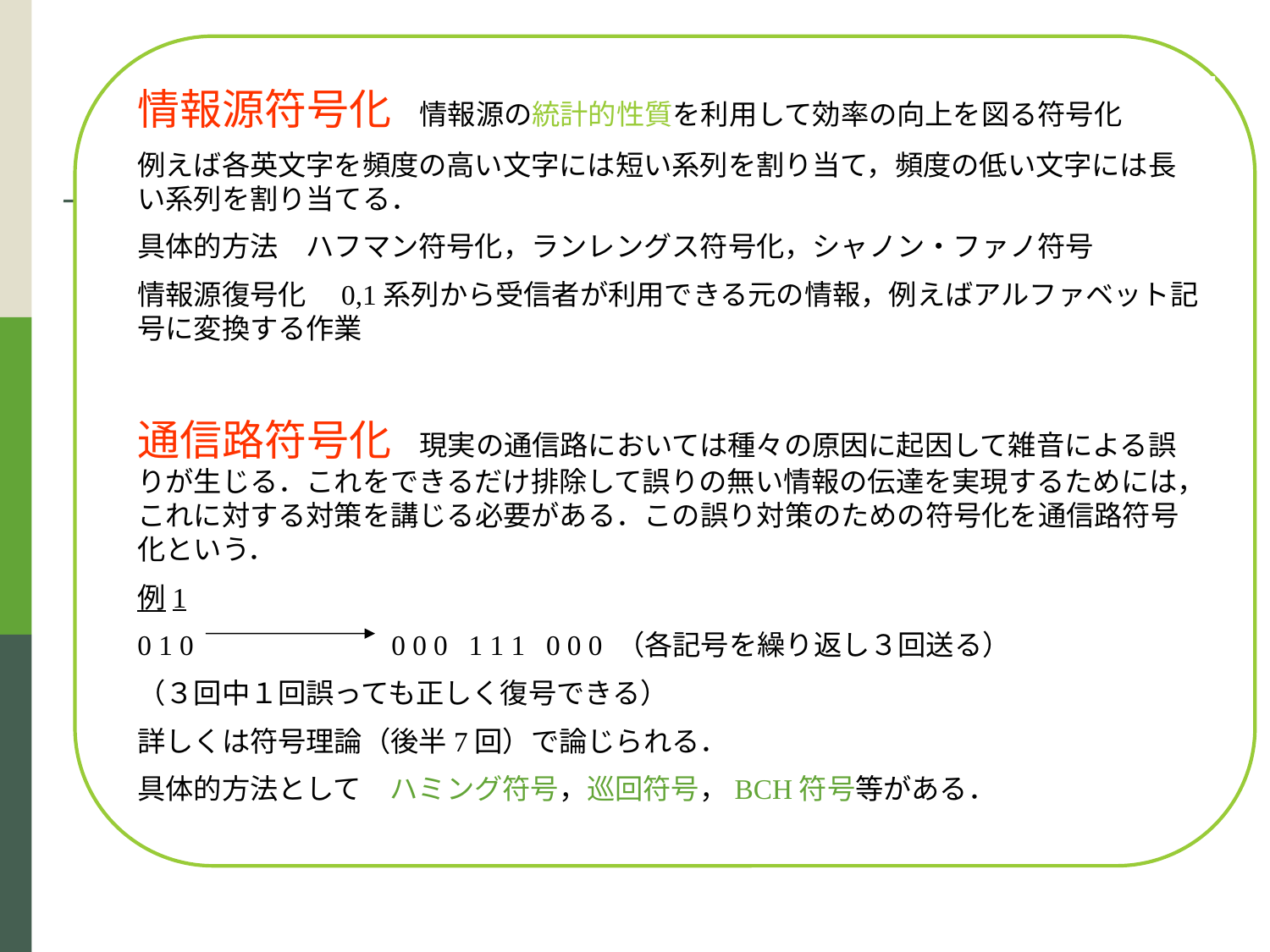

情報源符号化　情報源の統計的性質を利用して効率の向上を図る符号化
例えば各英文字を頻度の高い文字には短い系列を割り当て，頻度の低い文字には長い系列を割り当てる．
具体的方法　ハフマン符号化，ランレングス符号化，シャノン・ファノ符号
情報源復号化　0,1系列から受信者が利用できる元の情報，例えばアルファベット記号に変換する作業

通信路符号化　現実の通信路においては種々の原因に起因して雑音による誤りが生じる．これをできるだけ排除して誤りの無い情報の伝達を実現するためには，これに対する対策を講じる必要がある．この誤り対策のための符号化を通信路符号化という．
例1
0 1 0		0 0 0   1 1 1   0 0 0 （各記号を繰り返し３回送る）
（３回中１回誤っても正しく復号できる）
詳しくは符号理論（後半7回）で論じられる．
具体的方法として　ハミング符号，巡回符号，BCH符号等がある．